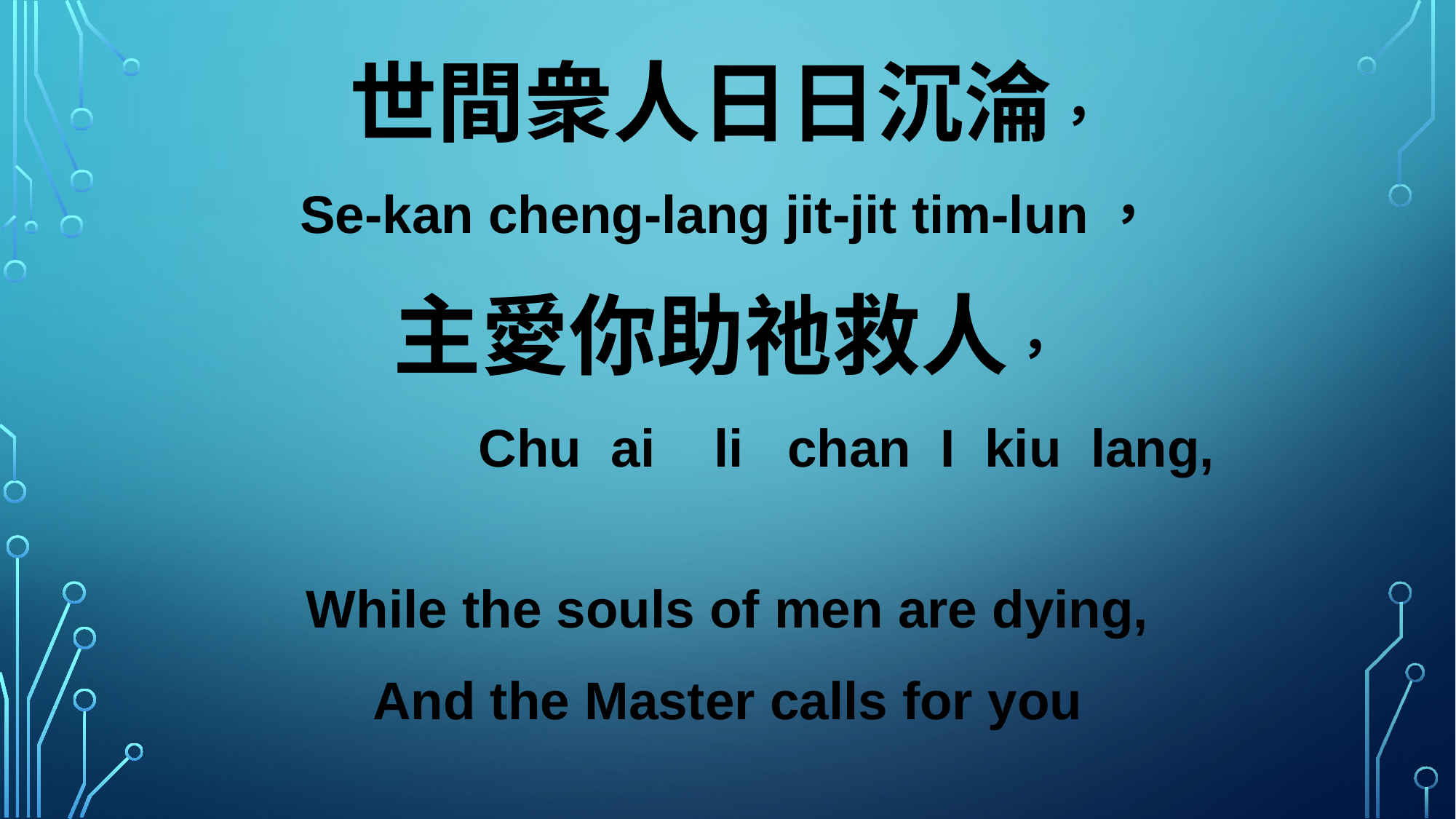

世間衆人日日沉淪，
Se-kan cheng-lang jit-jit tim-lun，
主愛你助祂救人，
                       Chu  ai    li   chan  I  kiu  lang,

While the souls of men are dying,
And the Master calls for you